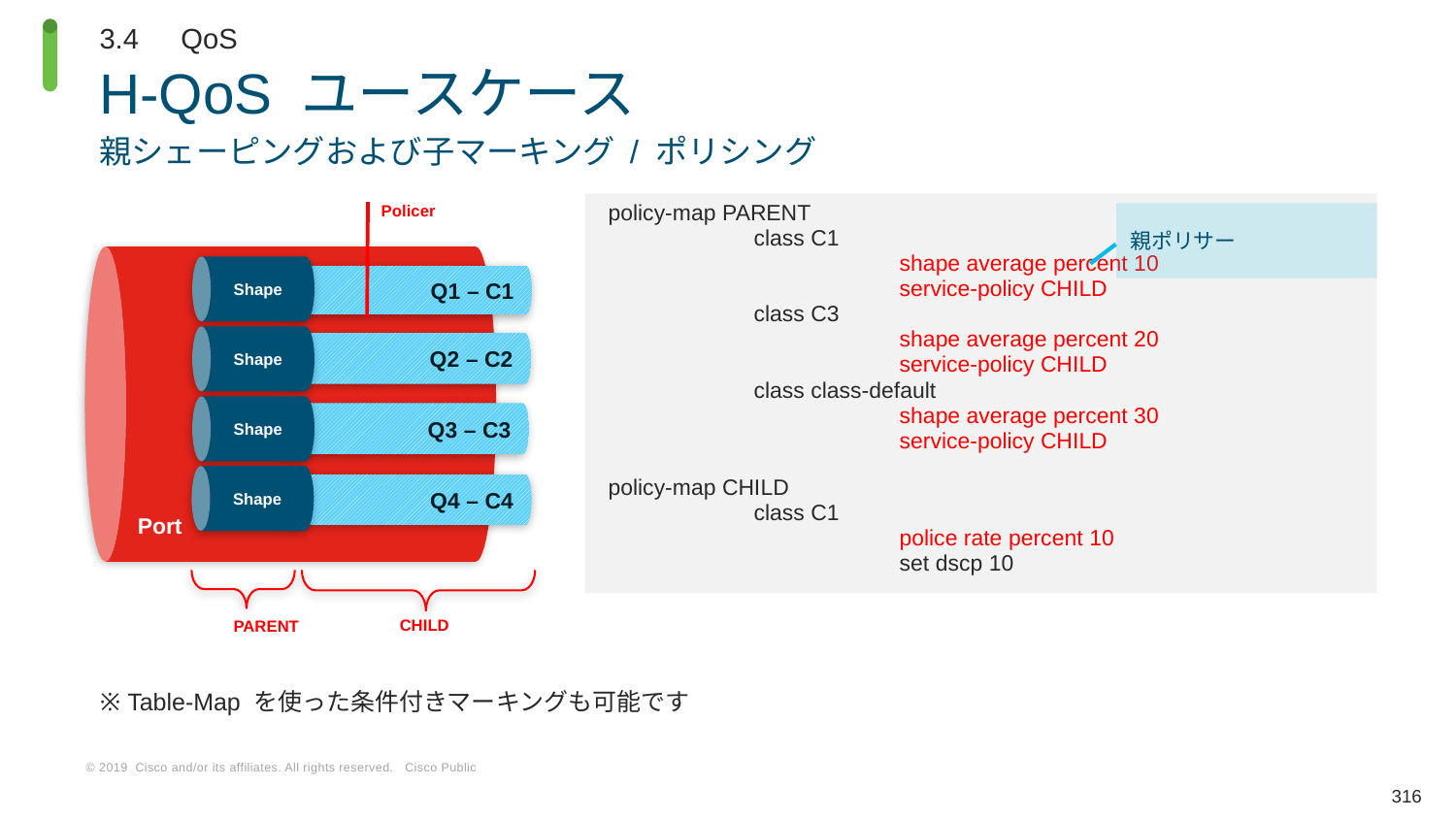

3.4　QoS
# H-QoS ユースケース
親シェーピングおよび子マーキング / ポリシング
Q1 – C1
policy-map PARENT
	class C1    
		shape average percent 10
		service-policy CHILD
	class C3    
		shape average percent 20
		service-policy CHILD
	class class-default   
		shape average percent 30
		service-policy CHILD
policy-map CHILD
	class C1
		police rate percent 10
		set dscp 10
Port
Policer
親ポリサー
Shape
Q2 – C2
Shape
Q3 – C3
Shape
Q4 – C4
Shape

CHILD
PARENT
※ Table-Map を使った条件付きマーキングも可能です
316